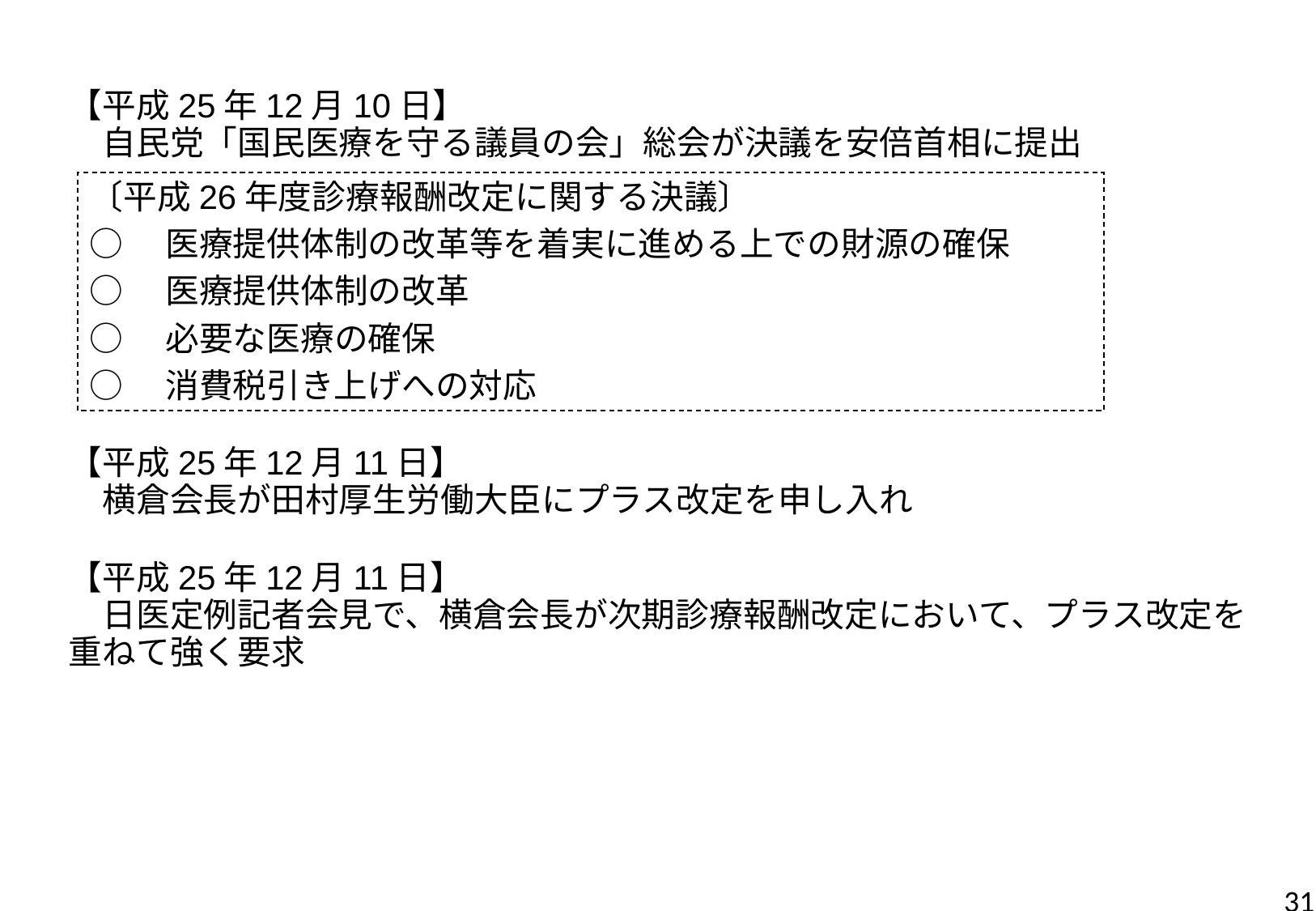

【平成25年12月10日】
　自民党「国民医療を守る議員の会」総会が決議を安倍首相に提出
〔平成26年度診療報酬改定に関する決議〕
○　医療提供体制の改革等を着実に進める上での財源の確保
○　医療提供体制の改革
○　必要な医療の確保
○　消費税引き上げへの対応
【平成25年12月11日】
　横倉会長が田村厚生労働大臣にプラス改定を申し入れ
【平成25年12月11日】
　日医定例記者会見で、横倉会長が次期診療報酬改定において、プラス改定を重ねて強く要求
31